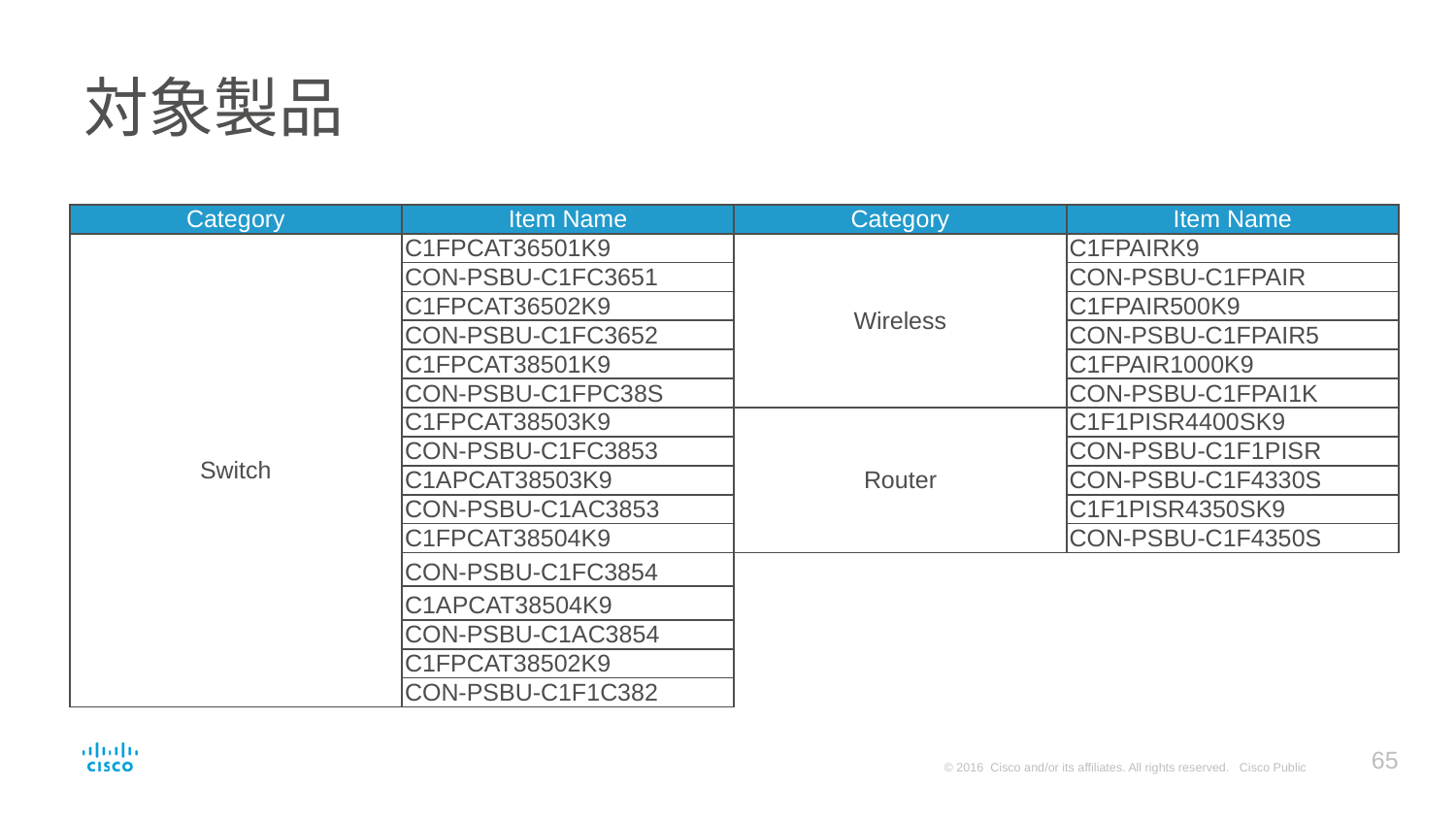

# 対象製品
| Category | Item Name | Category | Item Name |
| --- | --- | --- | --- |
| Switch | C1FPCAT36501K9 | Wireless | C1FPAIRK9 |
|  | CON-PSBU-C1FC3651 |  | CON-PSBU-C1FPAIR |
|  | C1FPCAT36502K9 |  | C1FPAIR500K9 |
|  | CON-PSBU-C1FC3652 |  | CON-PSBU-C1FPAIR5 |
|  | C1FPCAT38501K9 |  | C1FPAIR1000K9 |
|  | CON-PSBU-C1FPC38S |  | CON-PSBU-C1FPAI1K |
|  | C1FPCAT38503K9 | Router | C1F1PISR4400SK9 |
|  | CON-PSBU-C1FC3853 |  | CON-PSBU-C1F1PISR |
|  | C1APCAT38503K9 |  | CON-PSBU-C1F4330S |
|  | CON-PSBU-C1AC3853 |  | C1F1PISR4350SK9 |
|  | C1FPCAT38504K9 |  | CON-PSBU-C1F4350S |
|  | CON-PSBU-C1FC3854 |  |  |
|  | C1APCAT38504K9 |  |  |
|  | CON-PSBU-C1AC3854 |  |  |
|  | C1FPCAT38502K9 |  |  |
|  | CON-PSBU-C1F1C382 |  |  |